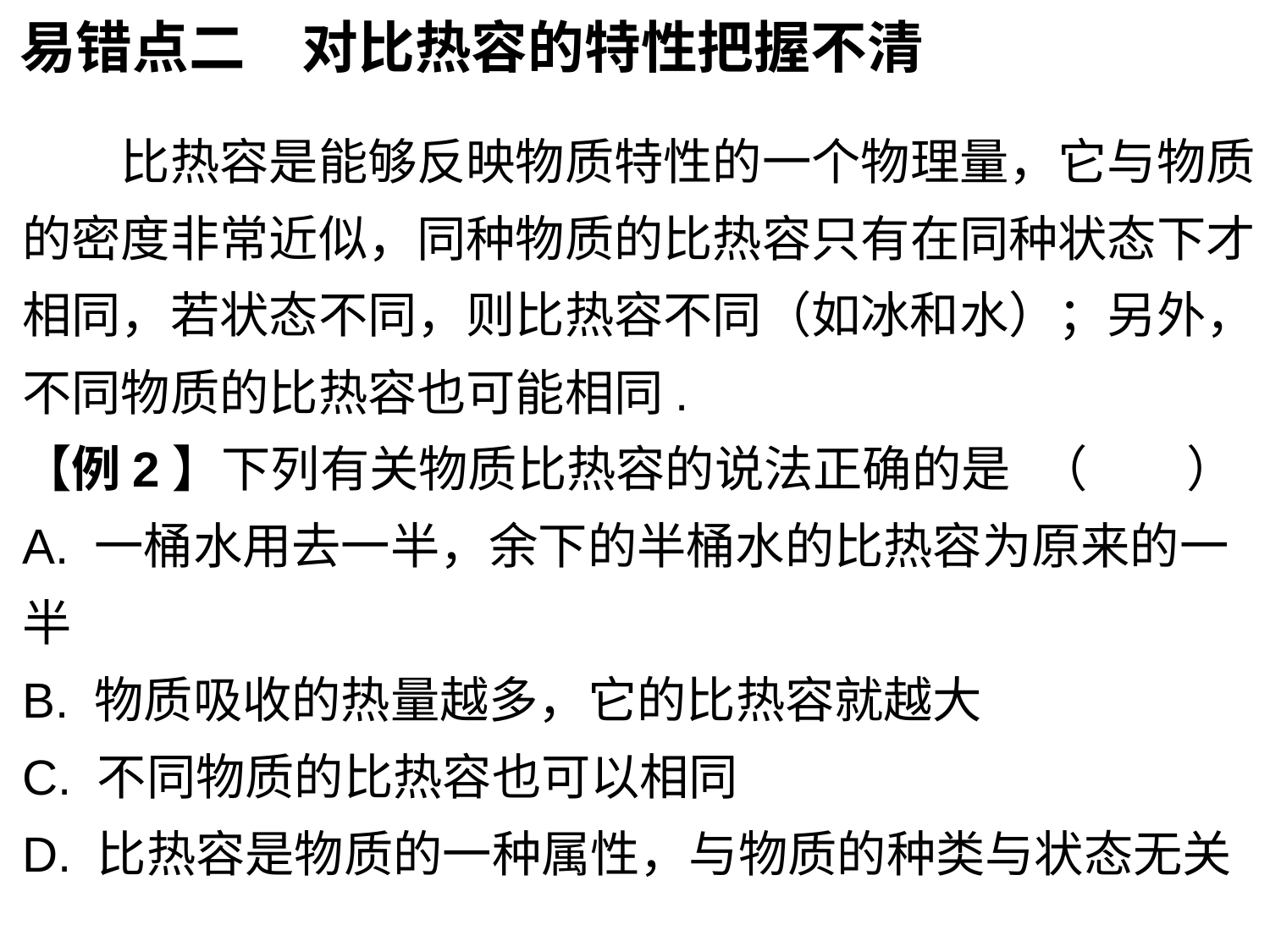

易错点二　对比热容的特性把握不清
　　比热容是能够反映物质特性的一个物理量，它与物质的密度非常近似，同种物质的比热容只有在同种状态下才相同，若状态不同，则比热容不同（如冰和水）；另外，不同物质的比热容也可能相同.
【例2】下列有关物质比热容的说法正确的是	（　　）
A. 一桶水用去一半，余下的半桶水的比热容为原来的一半
B. 物质吸收的热量越多，它的比热容就越大
C. 不同物质的比热容也可以相同
D. 比热容是物质的一种属性，与物质的种类与状态无关